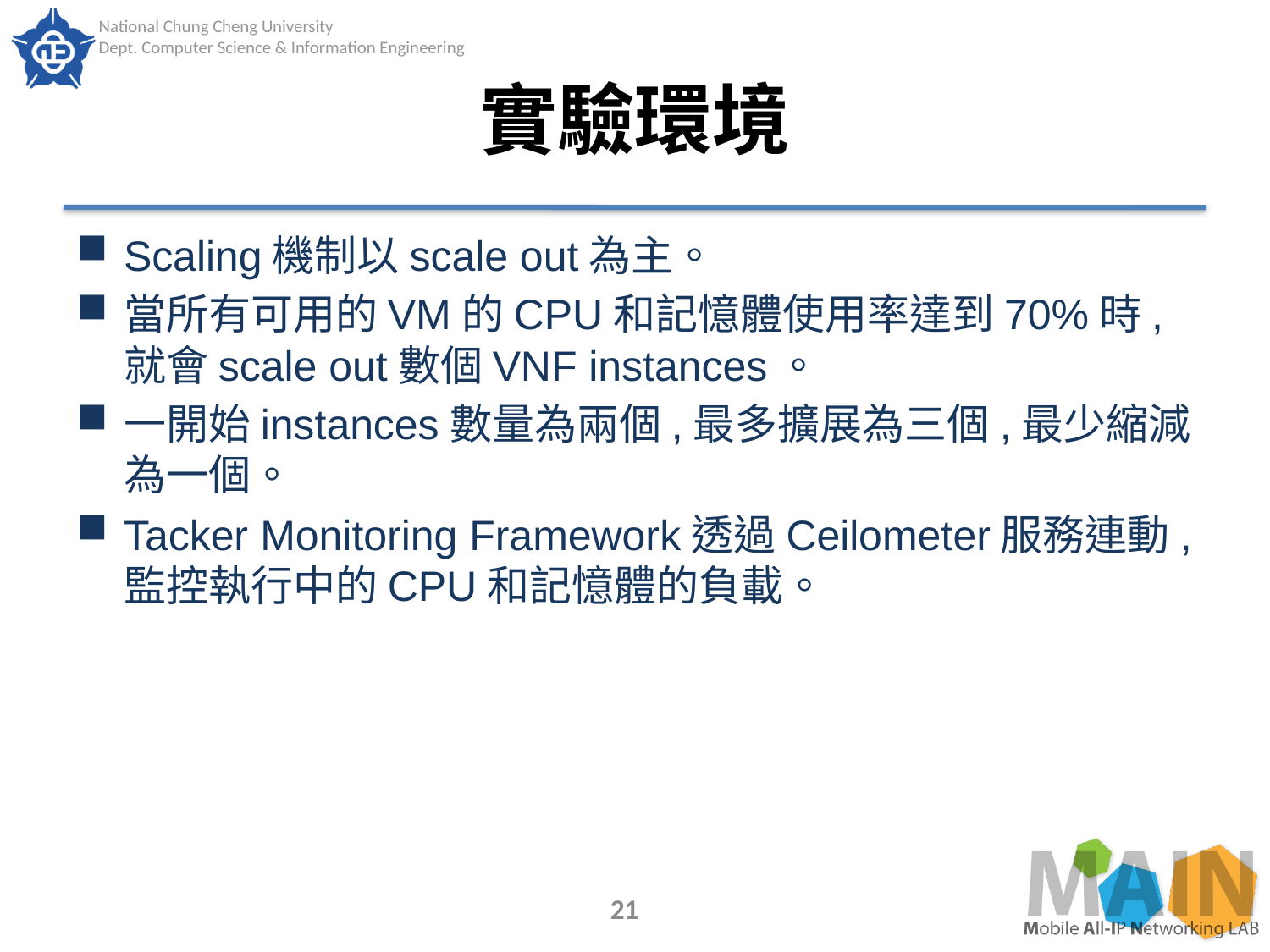

# 實驗環境
Scaling機制以scale out為主。
當所有可用的VM的CPU和記憶體使用率達到70%時,就會scale out數個VNF instances。
一開始instances數量為兩個,最多擴展為三個,最少縮減為一個。
Tacker Monitoring Framework透過Ceilometer服務連動,監控執行中的CPU和記憶體的負載。

21